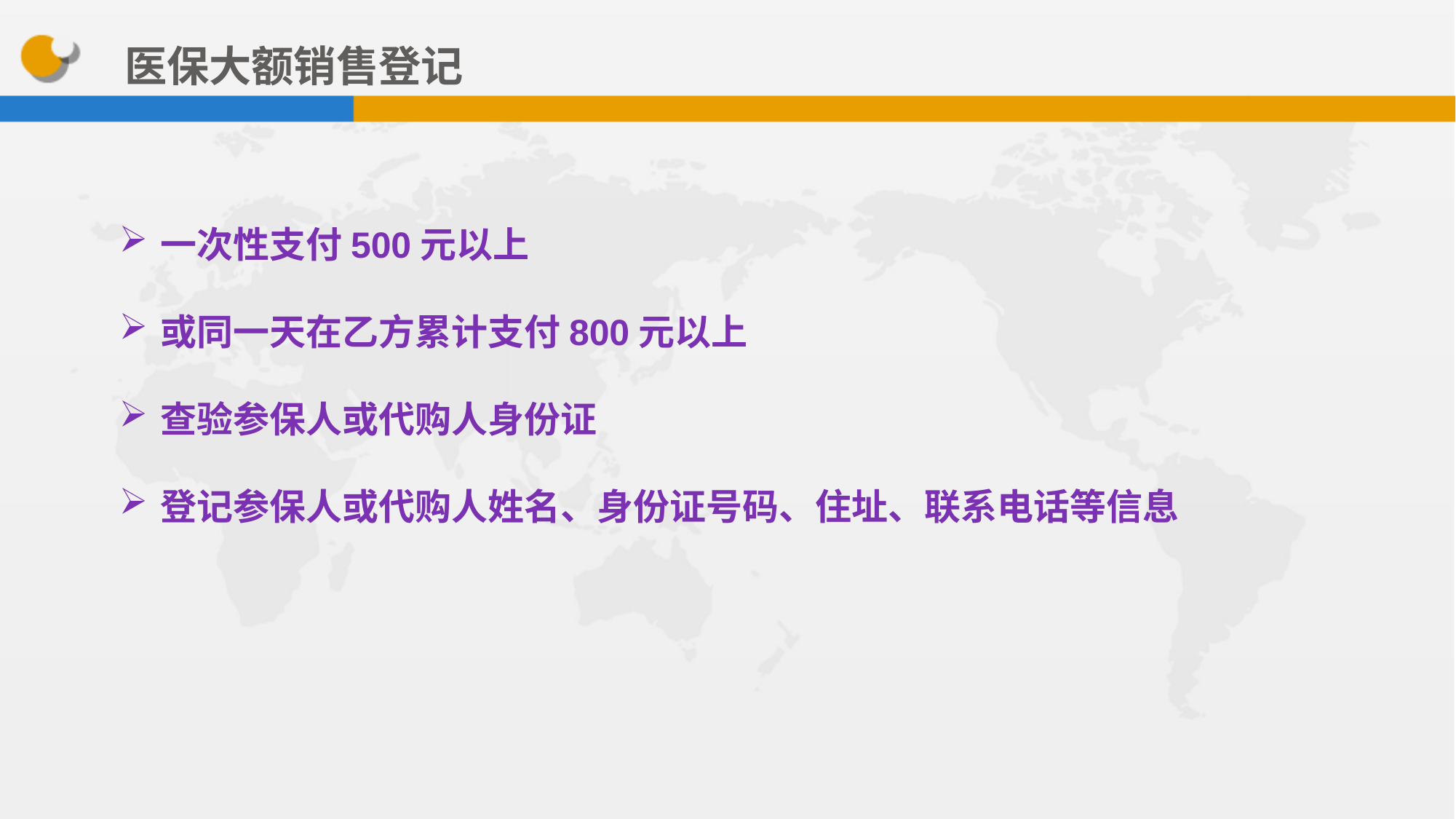

医保大额销售登记
一次性支付500元以上
或同一天在乙方累计支付800元以上
查验参保人或代购人身份证
登记参保人或代购人姓名、身份证号码、住址、联系电话等信息

34%